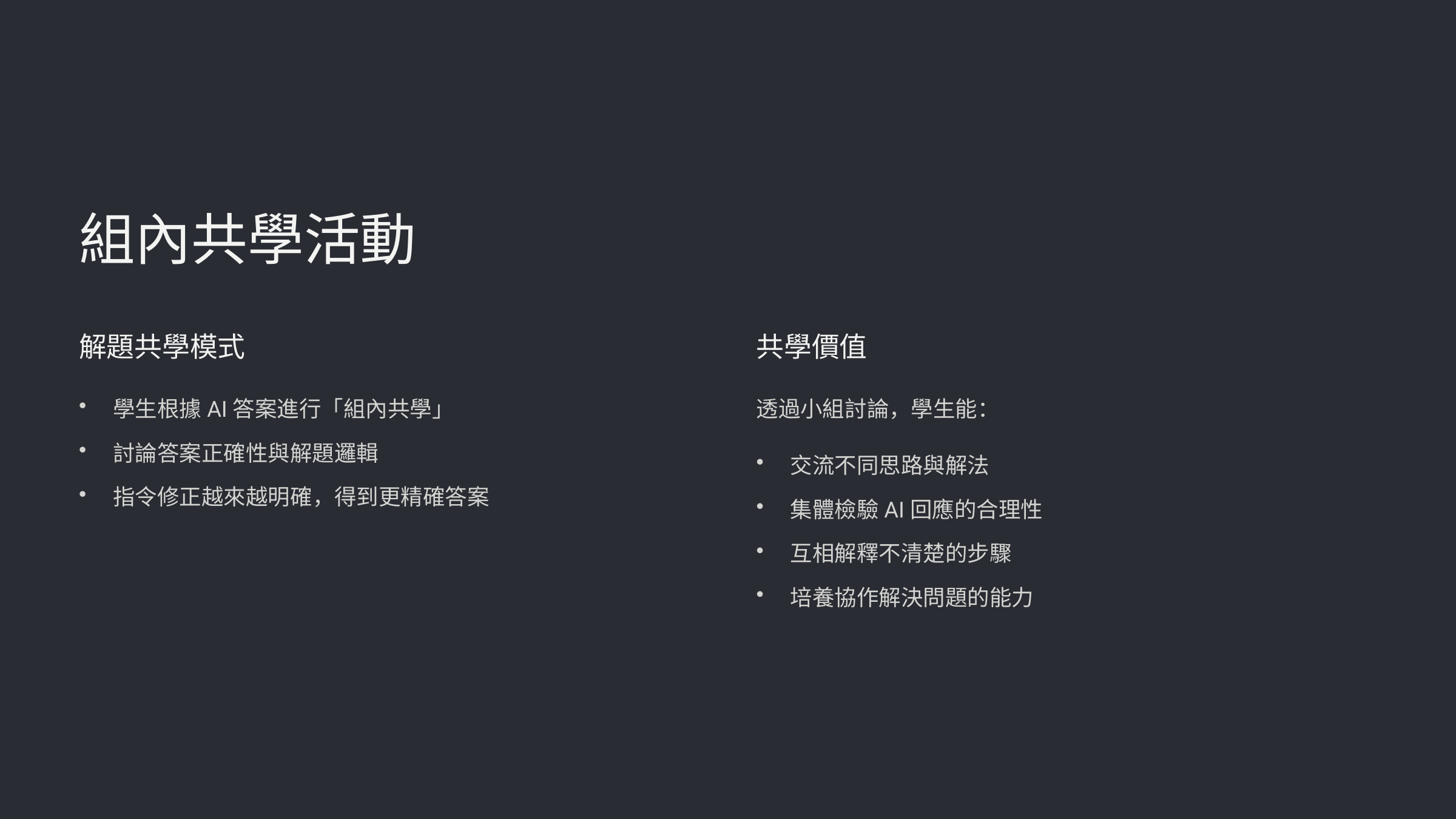

組內共學活動
解題共學模式
共學價值
學生根據AI答案進行「組內共學」
透過小組討論，學生能：
討論答案正確性與解題邏輯
交流不同思路與解法
指令修正越來越明確，得到更精確答案
集體檢驗AI回應的合理性
互相解釋不清楚的步驟
培養協作解決問題的能力